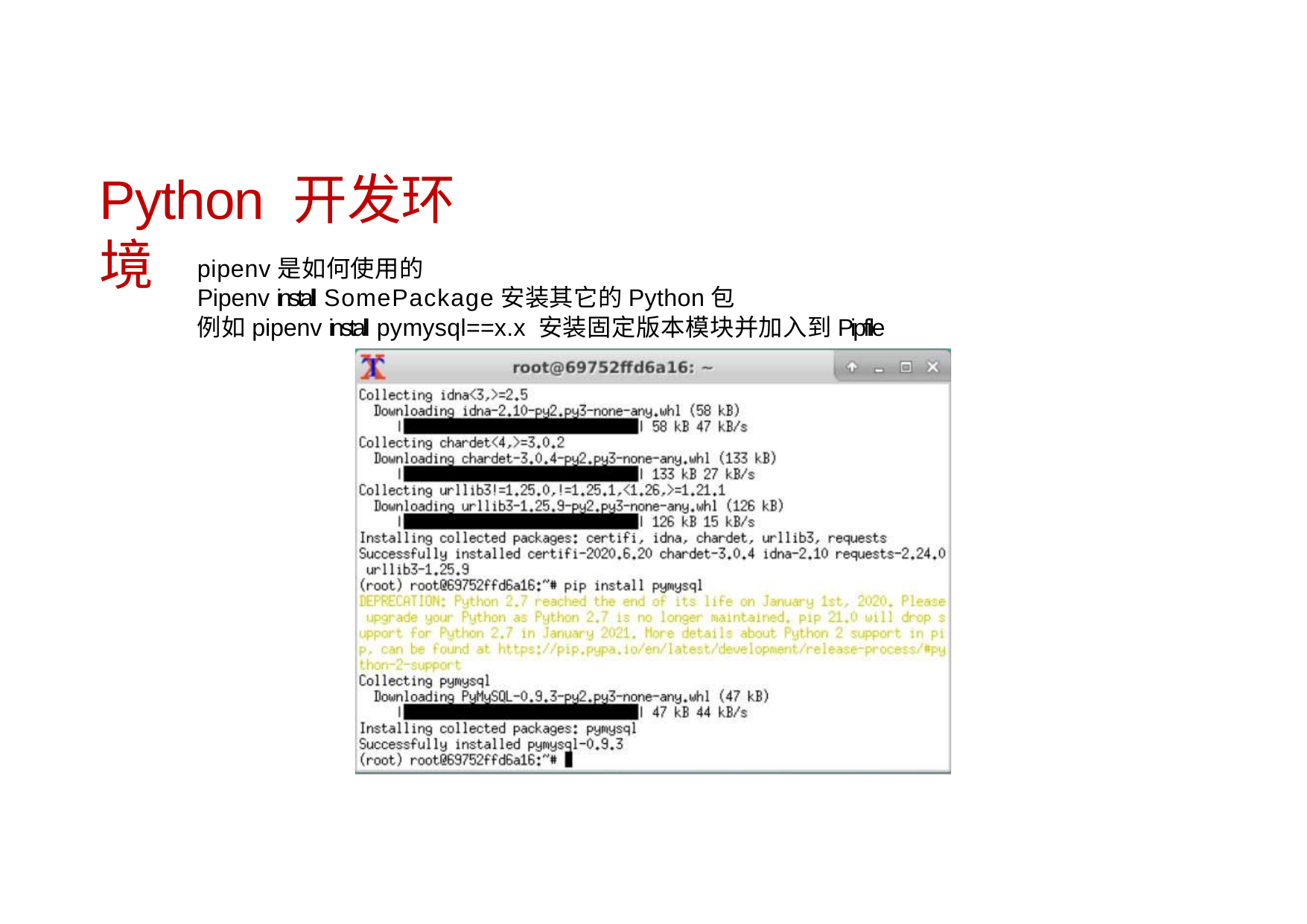

# Python 开发环境
pipenv是如何使用的
Pipenv install SomePackage安装其它的Python包
例如pipenv install pymysql==x.x 安装固定版本模块并加入到Pipfile